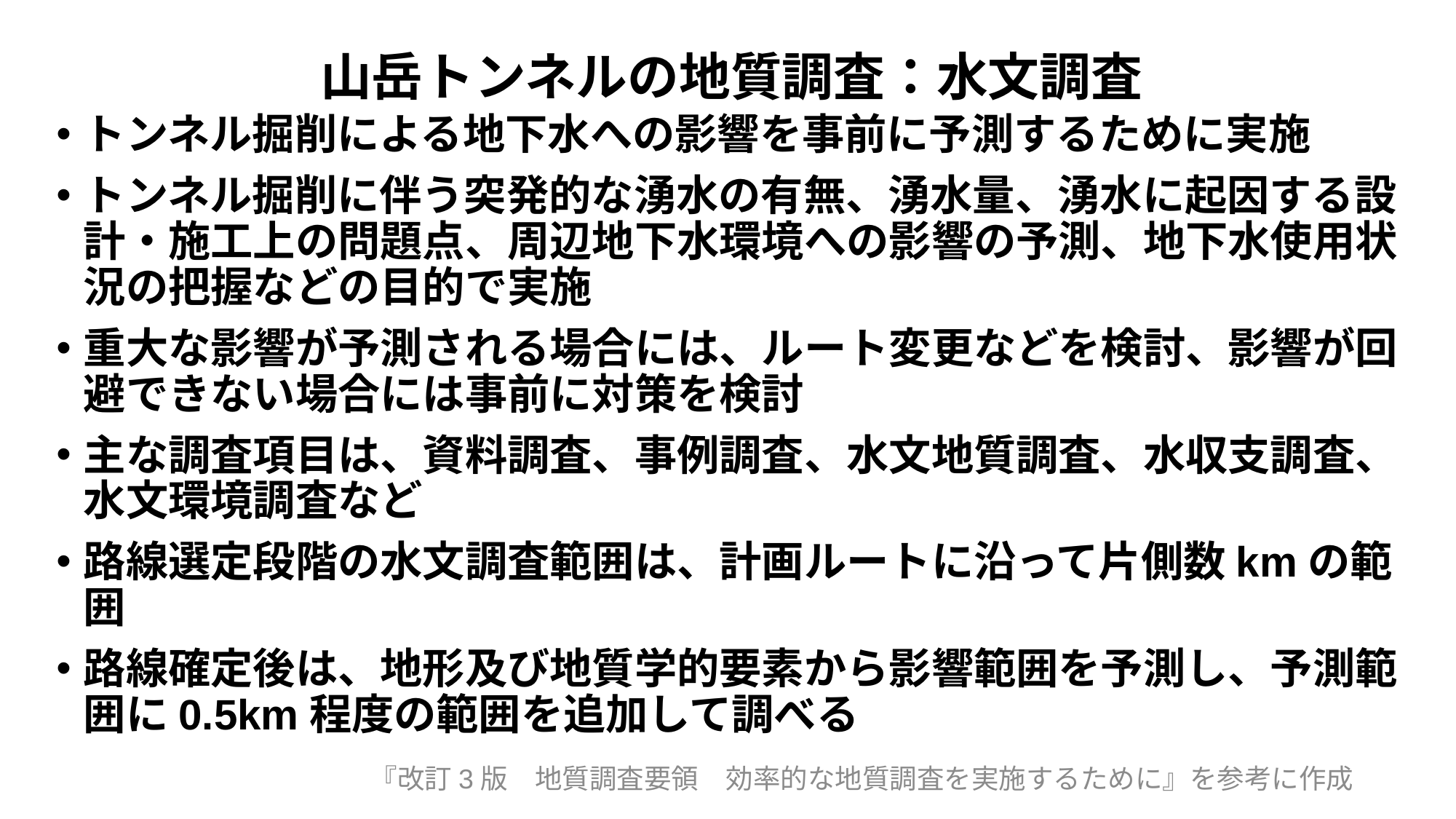

# 山岳トンネルの地質調査：水文調査
トンネル掘削による地下水への影響を事前に予測するために実施
トンネル掘削に伴う突発的な湧水の有無、湧水量、湧水に起因する設計・施工上の問題点、周辺地下水環境への影響の予測、地下水使用状況の把握などの目的で実施
重大な影響が予測される場合には、ルート変更などを検討、影響が回避できない場合には事前に対策を検討
主な調査項目は、資料調査、事例調査、水文地質調査、水収支調査、水文環境調査など
路線選定段階の水文調査範囲は、計画ルートに沿って片側数kmの範囲
路線確定後は、地形及び地質学的要素から影響範囲を予測し、予測範囲に0.5km程度の範囲を追加して調べる
『改訂3版　地質調査要領　効率的な地質調査を実施するために』を参考に作成